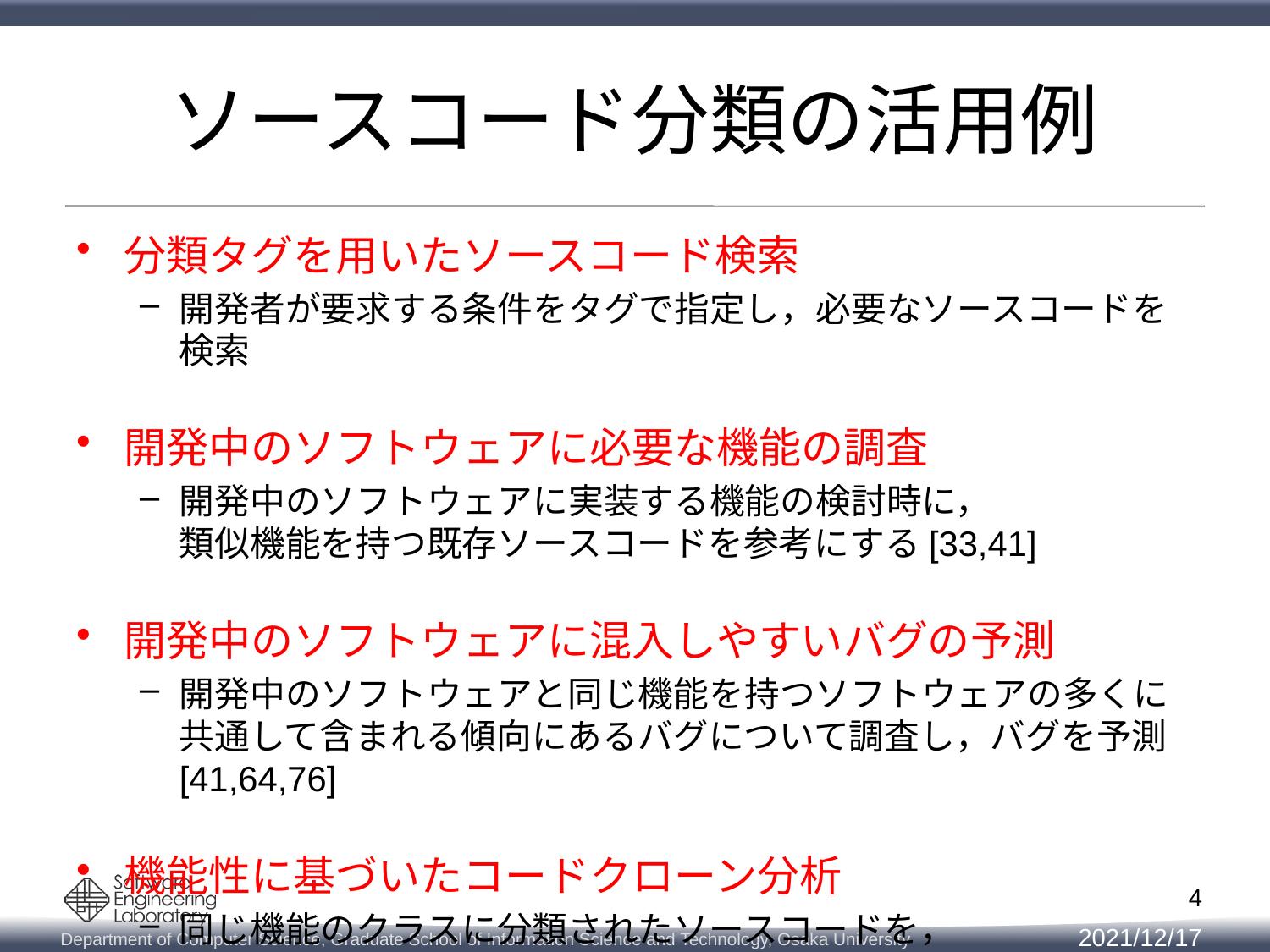

# ソースコード分類の活用例
分類タグを用いたソースコード検索
開発者が要求する条件をタグで指定し，必要なソースコードを検索

開発中のソフトウェアに必要な機能の調査
開発中のソフトウェアに実装する機能の検討時に，
類似機能を持つ既存ソースコードを参考にする[33,41]

開発中のソフトウェアに混入しやすいバグの予測
開発中のソフトウェアと同じ機能を持つソフトウェアの多くに共通して含まれる傾向にあるバグについて調査し，バグを予測[41,64,76]

機能性に基づいたコードクローン分析
同じ機能のクラスに分類されたソースコードを，
互いに機能が類似したコードクローンであるとみなし，分析
4
2021/12/17